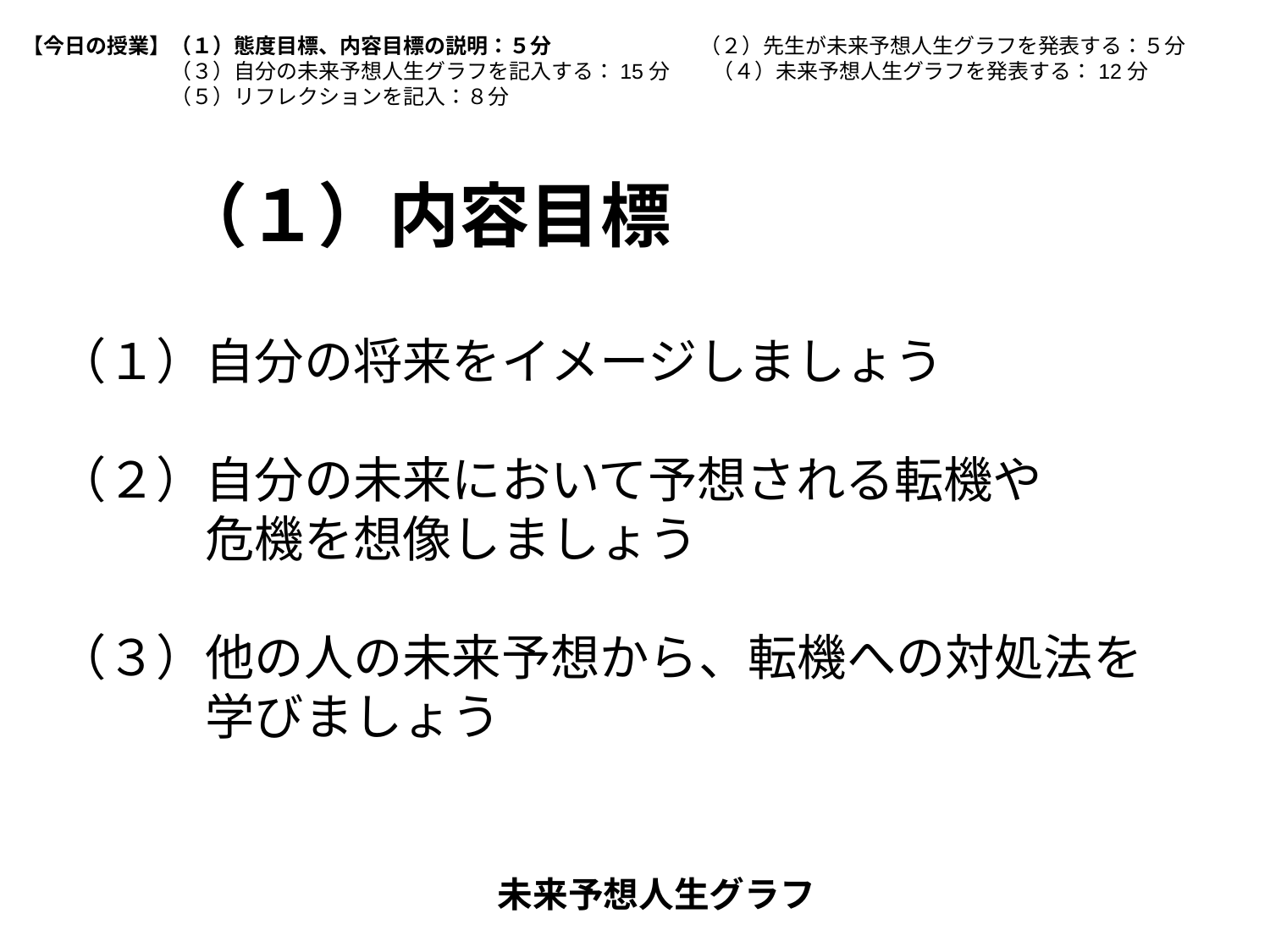

【今日の授業】（１）態度目標、内容目標の説明：５分　　　　　　　（２）先生が未来予想人生グラフを発表する：５分
	　（３）自分の未来予想人生グラフを記入する：15分　　（４）未来予想人生グラフを発表する：12分
	　（５）リフレクションを記入：８分
（１）内容目標
（１）自分の将来をイメージしましょう

（２）自分の未来において予想される転機や
　　　危機を想像しましょう

（３）他の人の未来予想から、転機への対処法を
　　　学びましょう
未来予想人生グラフ